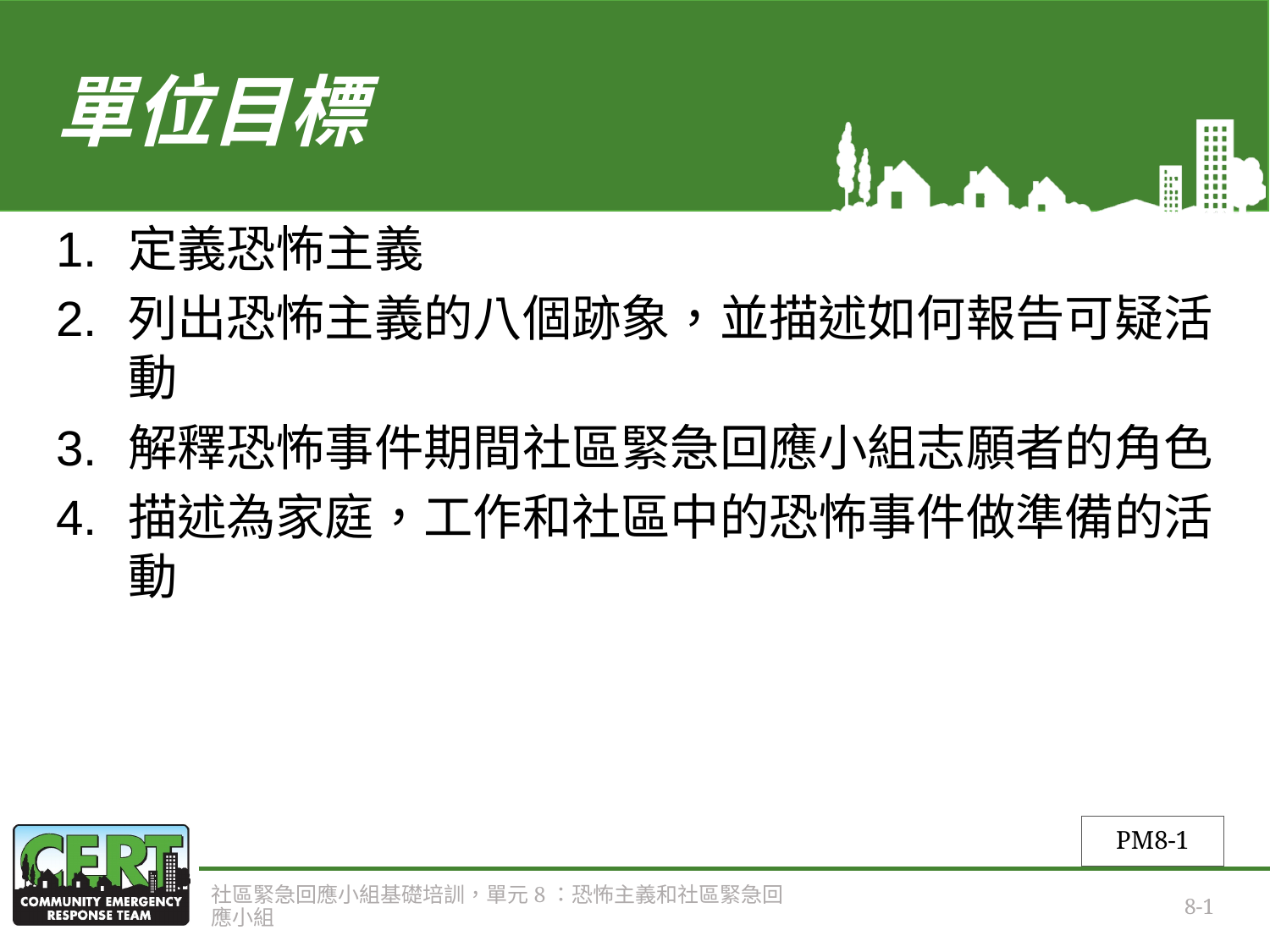

# 單位目標
定義恐怖主義
列出恐怖主義的八個跡象，並描述如何報告可疑活動
解釋恐怖事件期間社區緊急回應小組志願者的角色
描述為家庭，工作和社區中的恐怖事件做準備的活動
PM8-1
社區緊急回應小組基礎培訓，單元8：恐怖主義和社區緊急回應小組
8-1